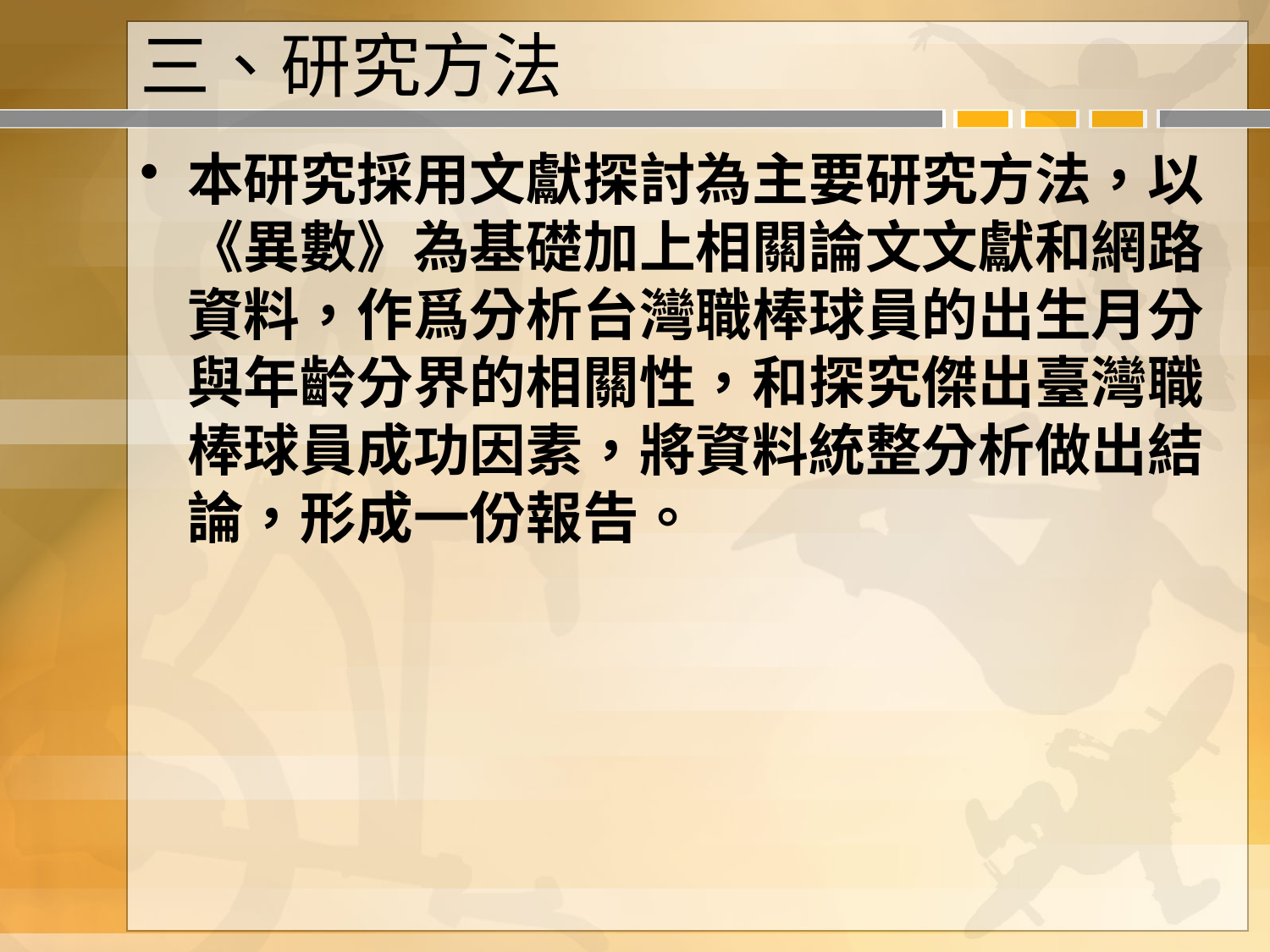

# 三、研究方法
本研究採用文獻探討為主要研究方法，以《異數》為基礎加上相關論文文獻和網路資料，作爲分析台灣職棒球員的出生月分與年齡分界的相關性，和探究傑出臺灣職棒球員成功因素，將資料統整分析做出結論，形成一份報告。